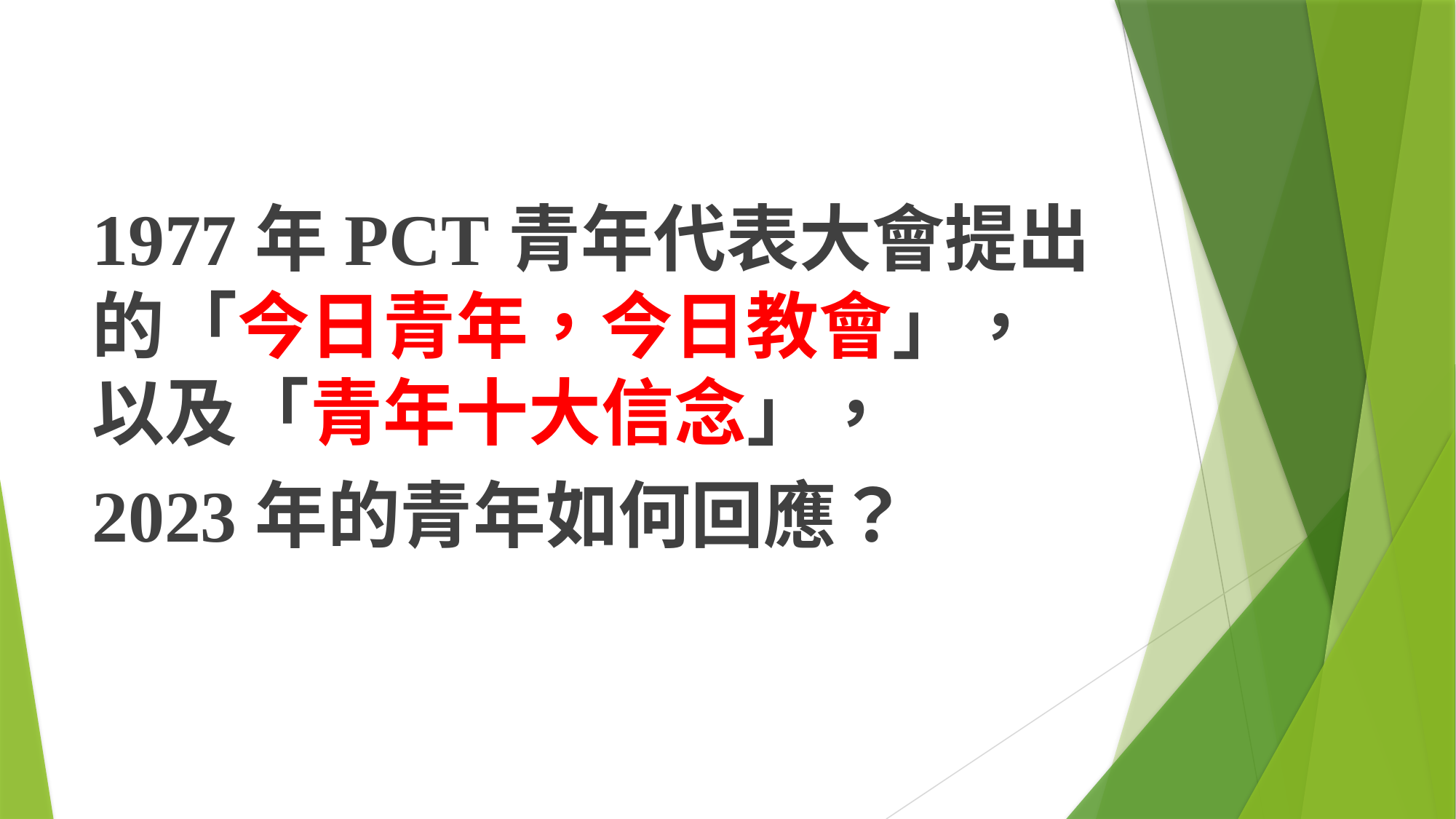

#
1977年PCT青年代表大會提出的「今日青年，今日教會」，以及「青年十大信念」，
2023年的青年如何回應？